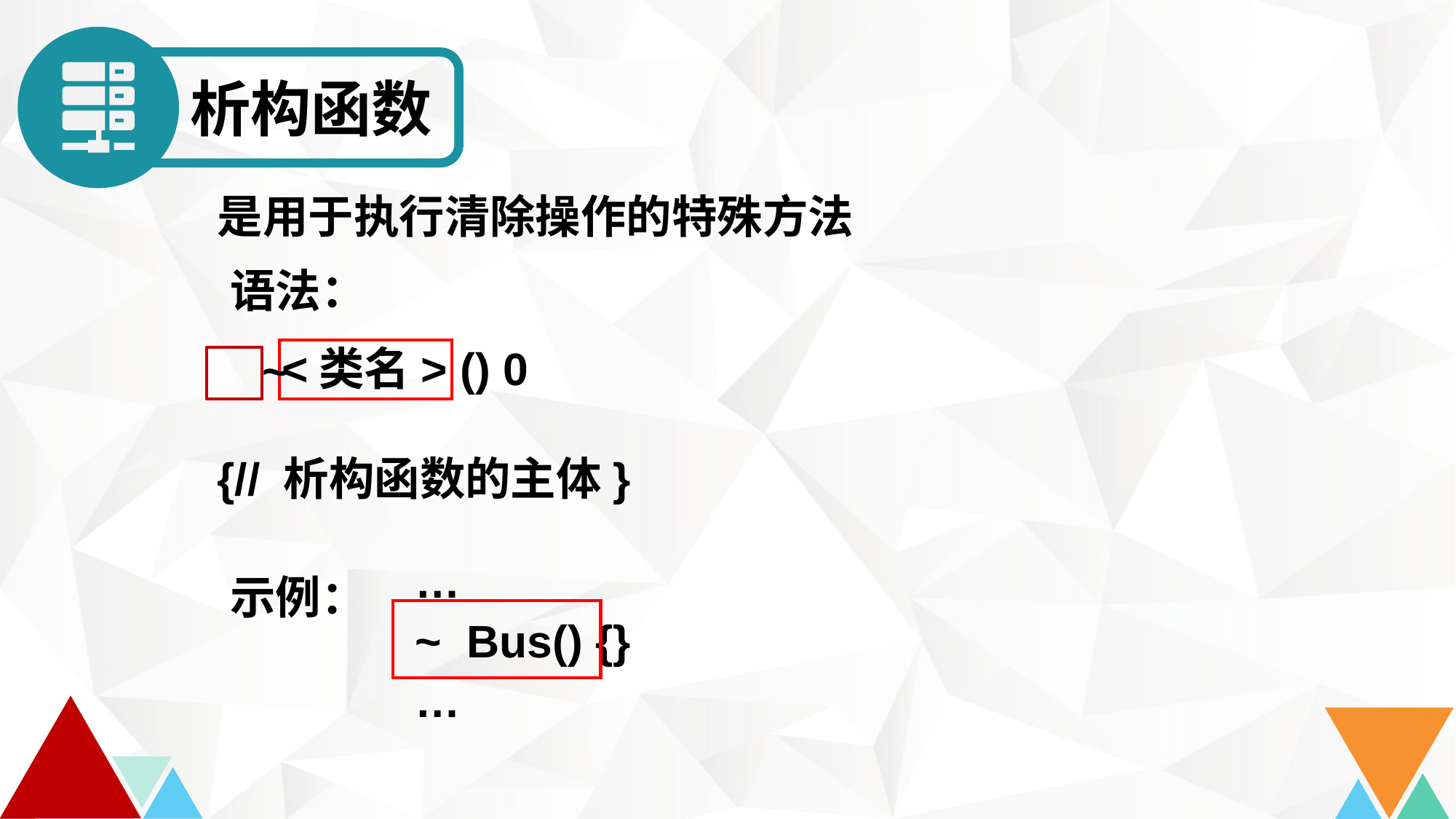

析构函数
是用于执行清除操作的特殊方法
语法：

<类名> () 0

~
{// 析构函数的主体}
…
~  Bus() {}
…
示例：